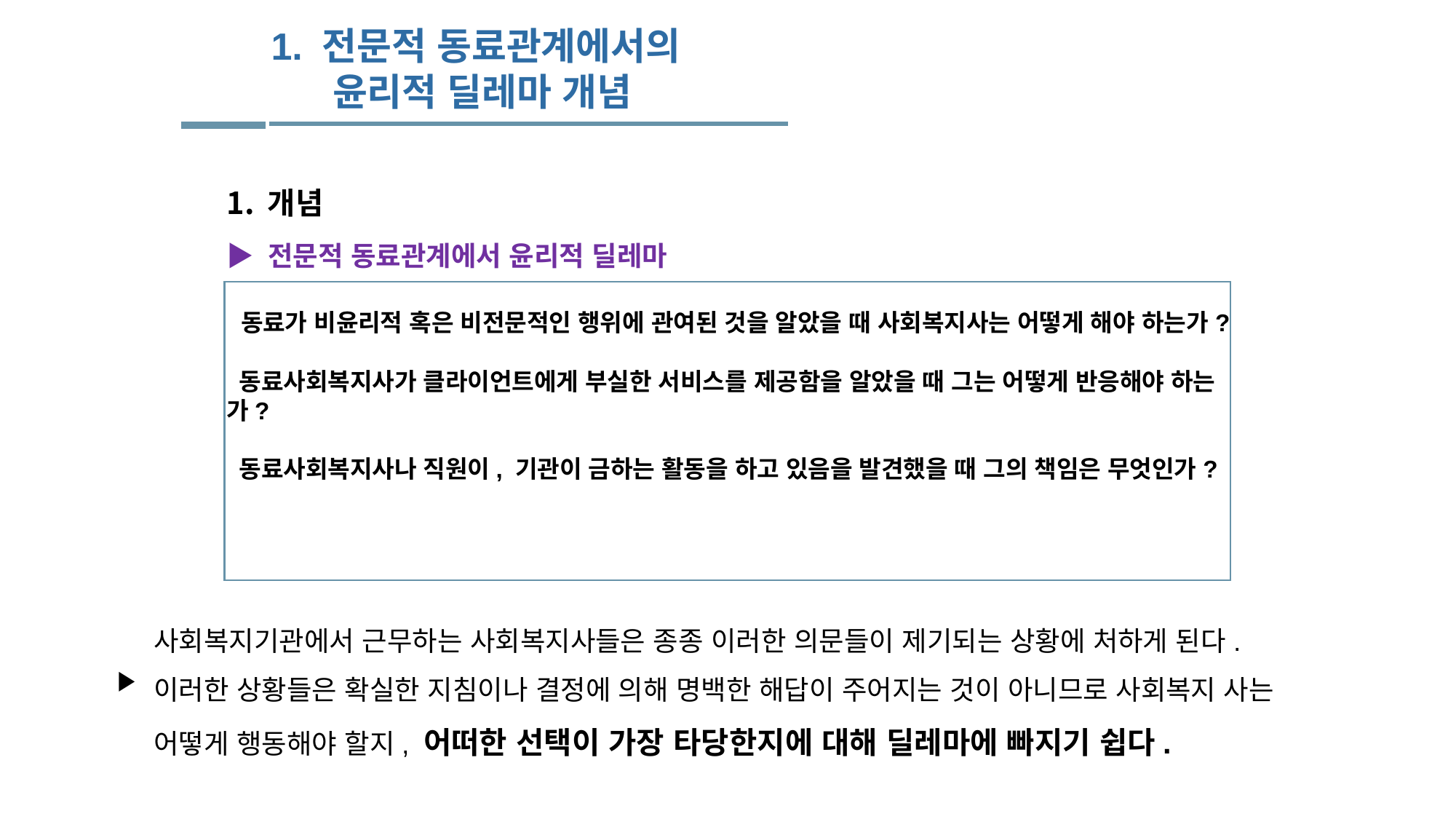

1. 전문적 동료관계에서의
          윤리적 딜레마 개념

개념

▶ 전문적 동료관계에서 윤리적 딜레마

 동료가 비윤리적 혹은 비전문적인 행위에 관여된 것을 알았을 때 사회복지사는 어떻게 해야 하는가?

 동료사회복지사가 클라이언트에게 부실한 서비스를 제공함을 알았을 때 그는 어떻게 반응해야 하는가?

 동료사회복지사나 직원이, 기관이 금하는 활동을 하고 있음을 발견했을 때 그의 책임은 무엇인가?

사회복지기관에서 근무하는 사회복지사들은 종종 이러한 의문들이 제기되는 상황에 처하게 된다.
이러한 상황들은 확실한 지침이나 결정에 의해 명백한 해답이 주어지는 것이 아니므로 사회복지 사는 어떻게 행동해야 할지, 어떠한 선택이 가장 타당한지에 대해 딜레마에 빠지기 쉽다.

▶